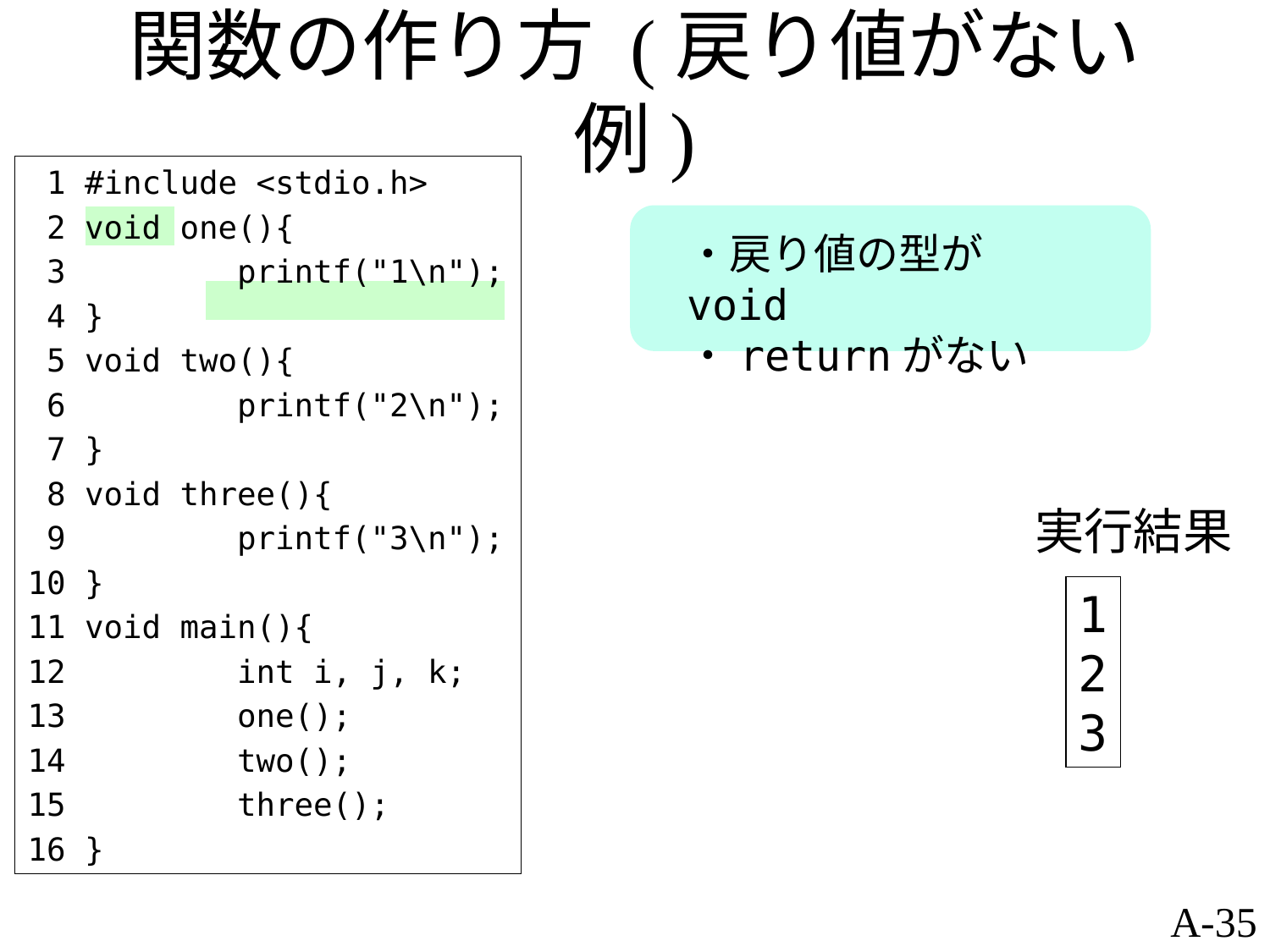

# 関数の作り方 (戻り値がない例)
 1 #include <stdio.h>
 2 void one(){
 3         printf("1\n");
 4 }
 5 void two(){
 6         printf("2\n");
 7 }
 8 void three(){
 9         printf("3\n");
10 }
11 void main(){
12         int i, j, k;
13         one();
14         two();
15         three();
16 }
・戻り値の型がvoid
・returnがない

実行結果
1
2
3
A-35